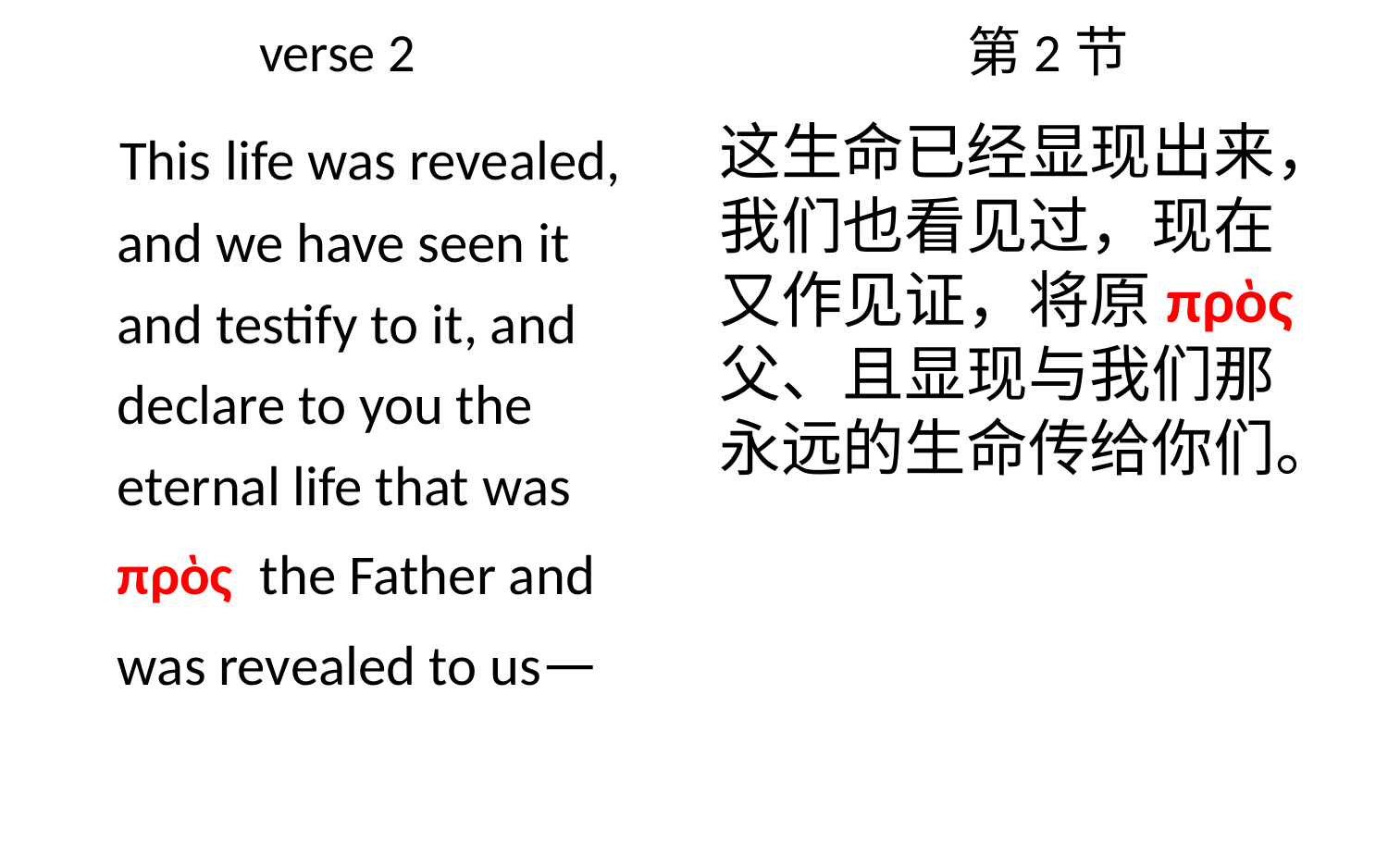

# verse 2                                            第2节
    This life was revealed, and we have seen it and testify to it, and declare to you the eternal life that was πρὸς  the Father and was revealed to us—

这生命已经显现出来，我们也看见过，现在又作见证，将原πρὸς 父、且显现与我们那永远的生命传给你们。